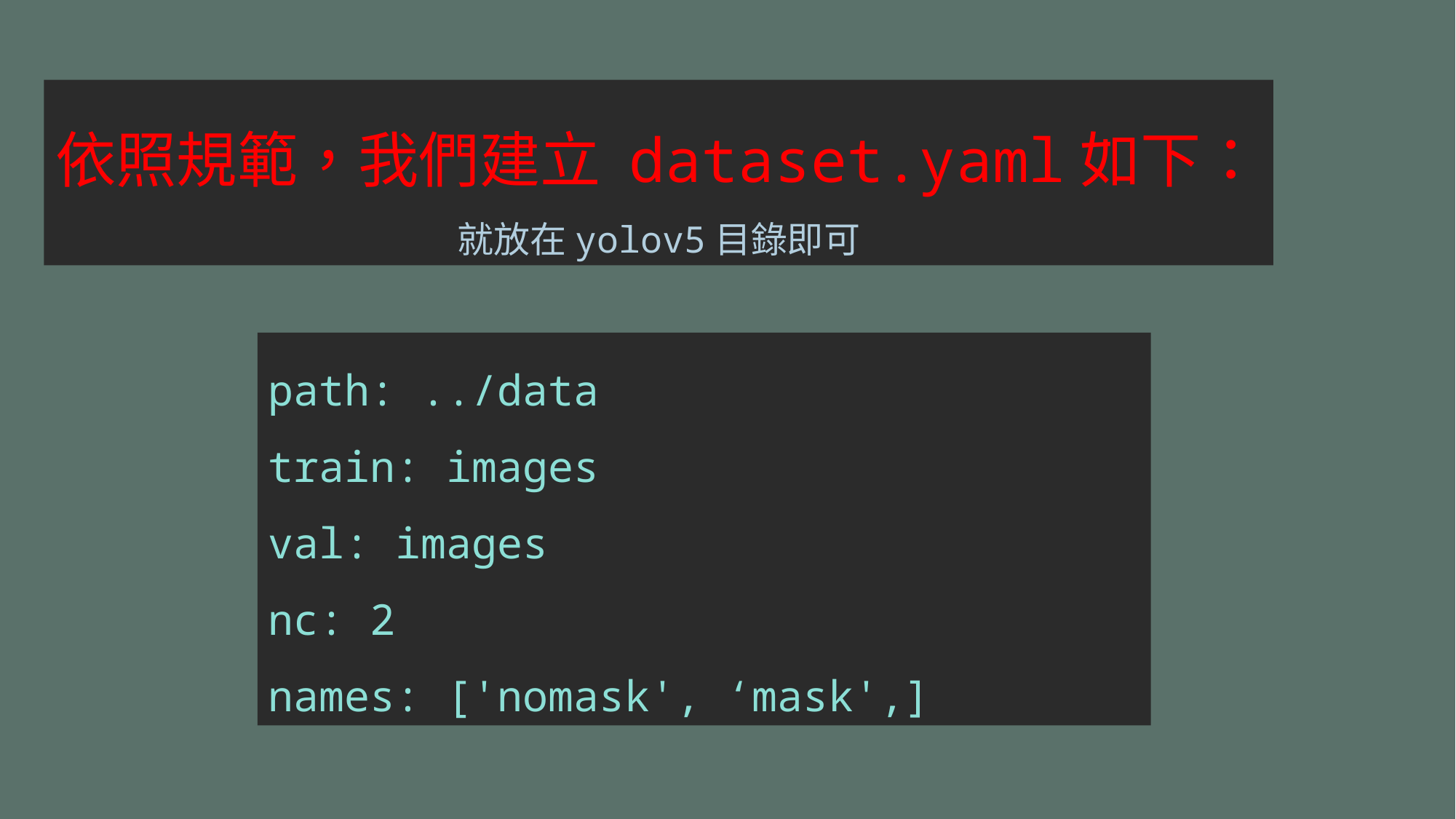

依照規範，我們建立 dataset.yaml如下：
就放在yolov5目錄即可
path: ../data
train: images
val: images
nc: 2
names: ['nomask', ‘mask',]